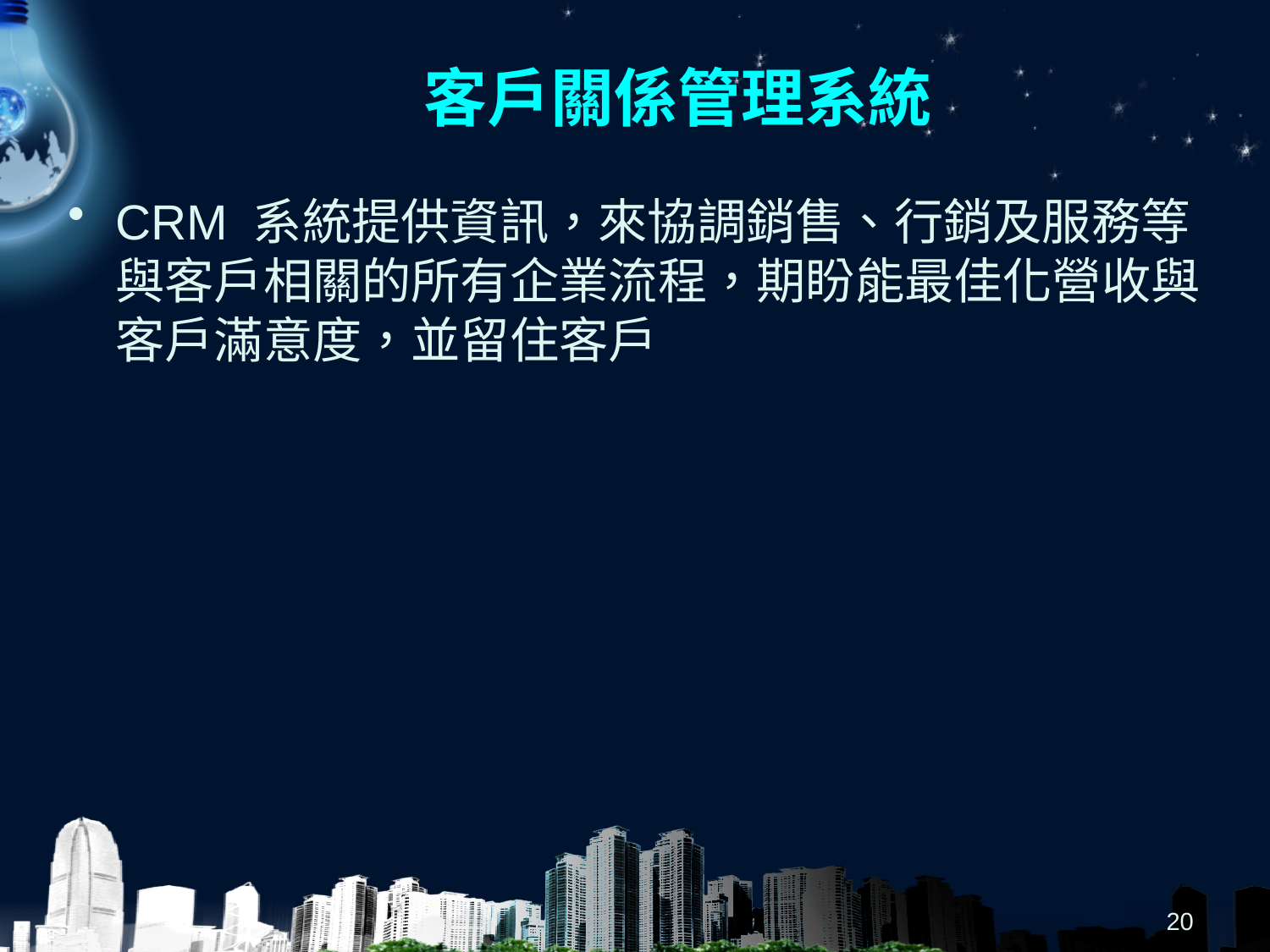

# 客戶關係管理系統
CRM 系統提供資訊，來協調銷售、行銷及服務等與客戶相關的所有企業流程，期盼能最佳化營收與客戶滿意度，並留住客戶
20